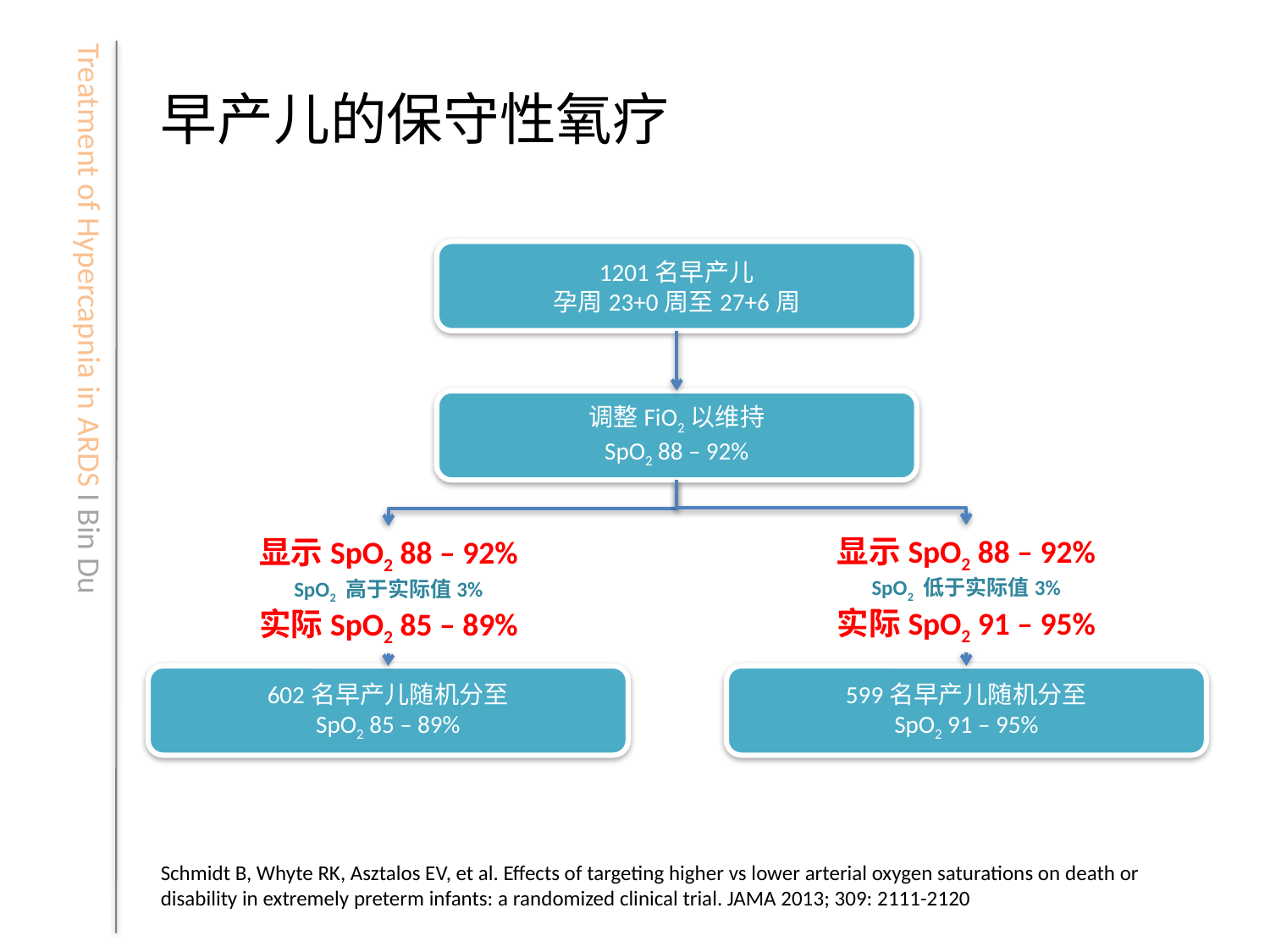

# 早产儿的保守性氧疗
1201名早产儿
孕周23+0周至27+6周
调整FiO2以维持
SpO2 88 – 92%
显示SpO2 88 – 92%
SpO2 低于实际值3%
实际SpO2 91 – 95%
显示SpO2 88 – 92%
SpO2 高于实际值3%
实际SpO2 85 – 89%
602名早产儿随机分至
SpO2 85 – 89%
599名早产儿随机分至
SpO2 91 – 95%
Schmidt B, Whyte RK, Asztalos EV, et al. Effects of targeting higher vs lower arterial oxygen saturations on death or disability in extremely preterm infants: a randomized clinical trial. JAMA 2013; 309: 2111-2120